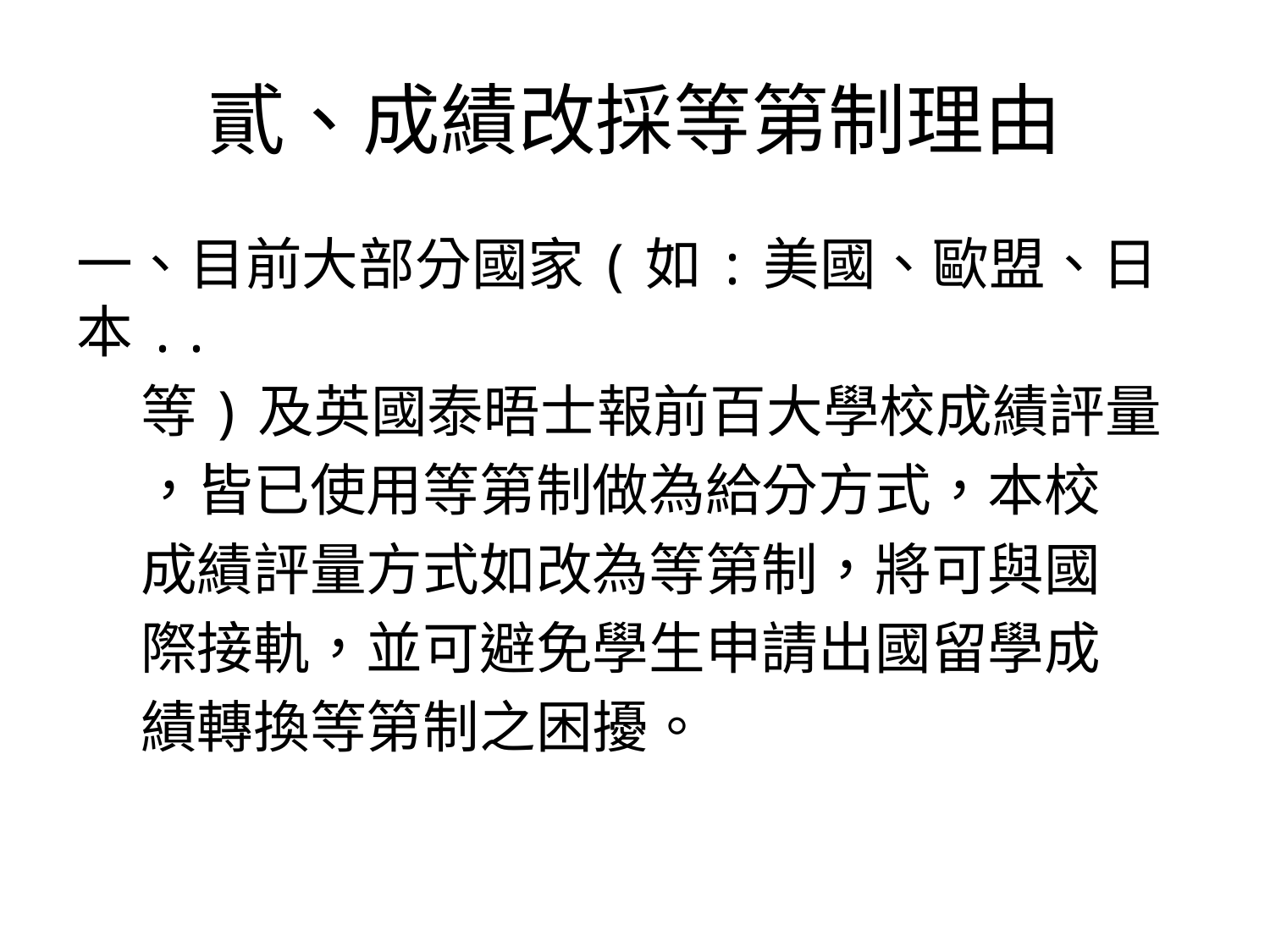

# 貳、成績改採等第制理由
一、目前大部分國家(如:美國、歐盟、日本..
    等)及英國泰晤士報前百大學校成績評量
    ，皆已使用等第制做為給分方式，本校
    成績評量方式如改為等第制，將可與國
    際接軌，並可避免學生申請出國留學成
    績轉換等第制之困擾。